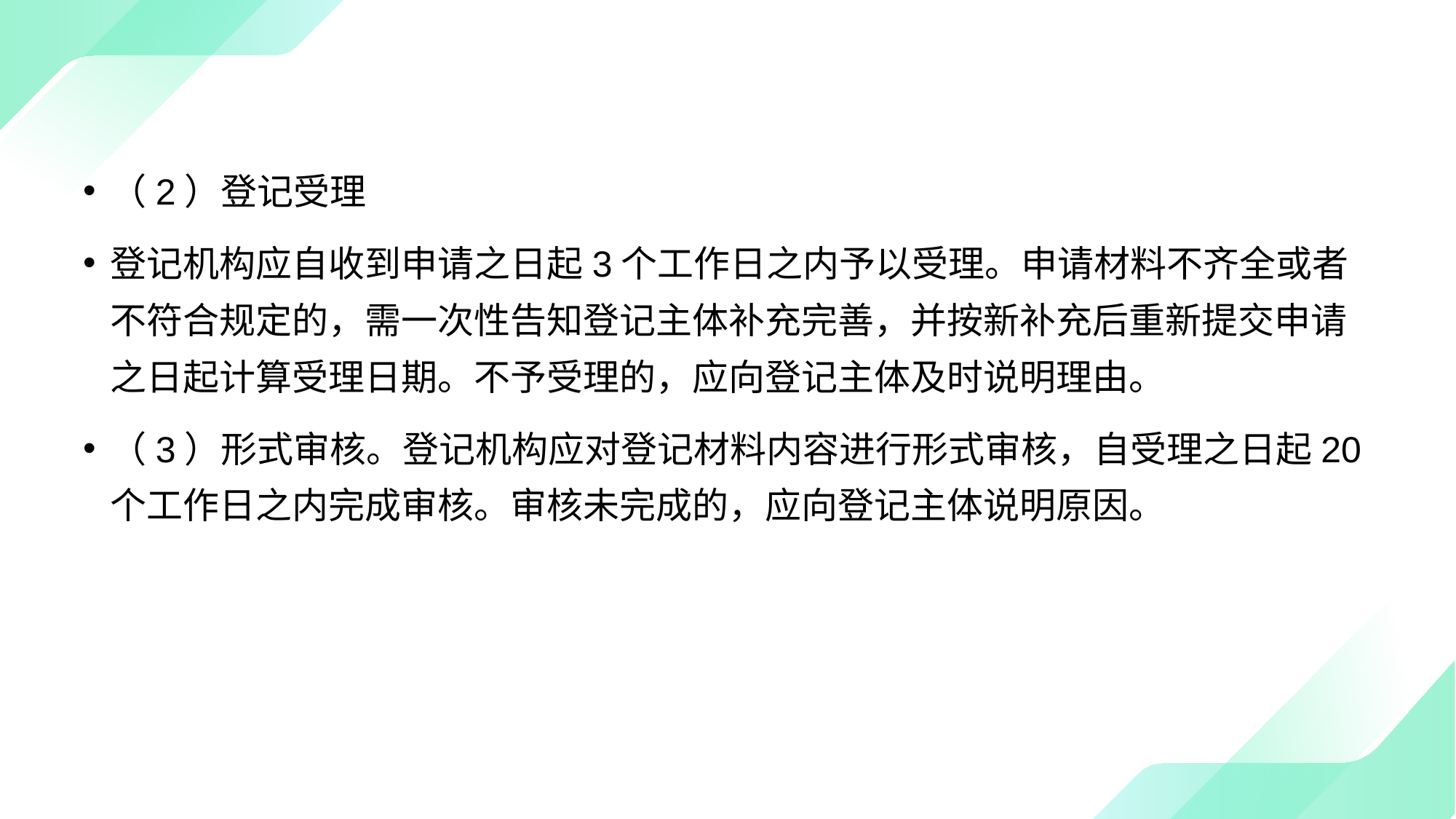

（2）登记受理
登记机构应自收到申请之日起3个工作日之内予以受理。申请材料不齐全或者不符合规定的，需一次性告知登记主体补充完善，并按新补充后重新提交申请之日起计算受理日期。不予受理的，应向登记主体及时说明理由。
（3）形式审核。登记机构应对登记材料内容进行形式审核，自受理之日起20个工作日之内完成审核。审核未完成的，应向登记主体说明原因。